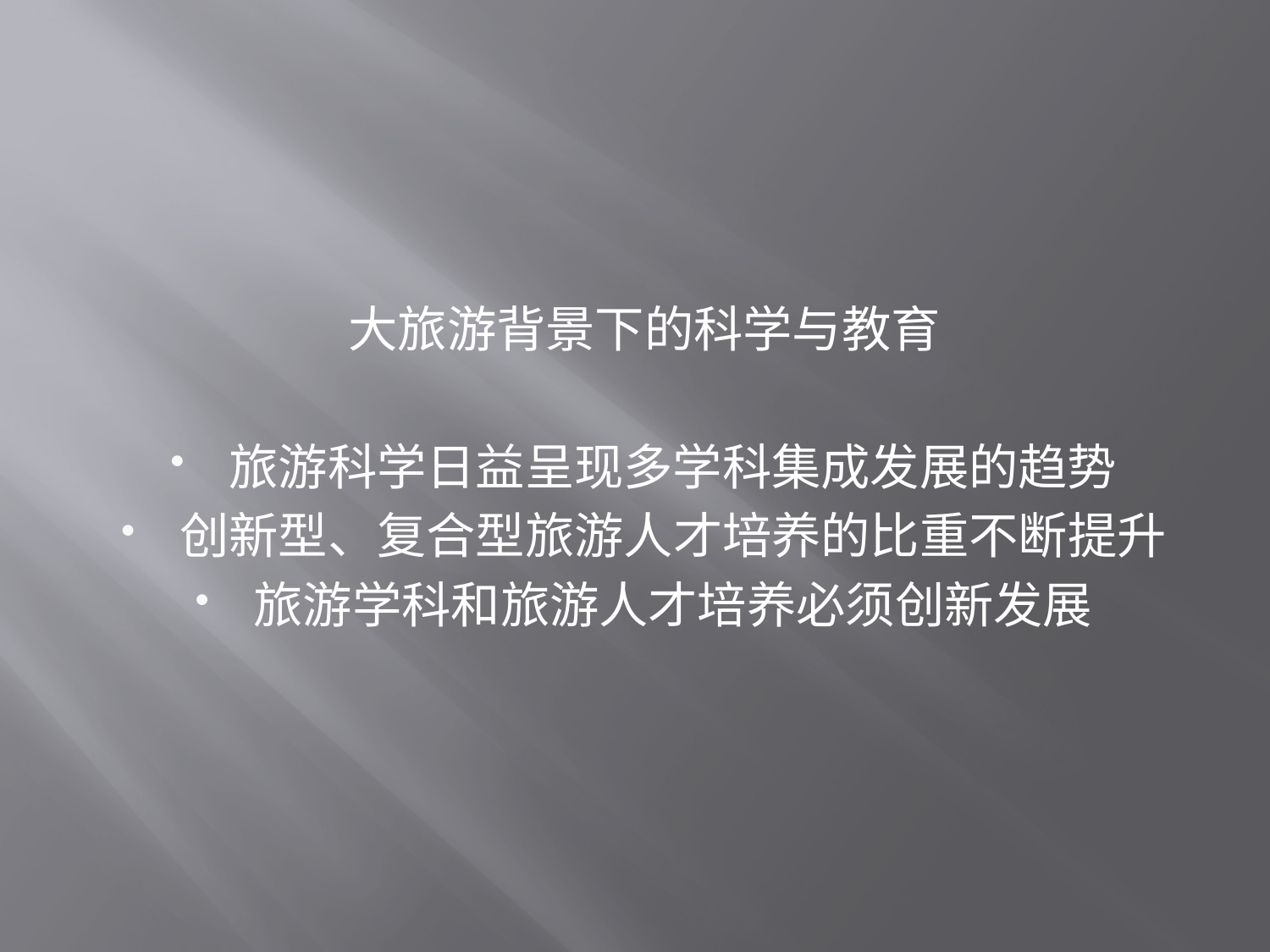

#

大旅游背景下的科学与教育

旅游科学日益呈现多学科集成发展的趋势
创新型、复合型旅游人才培养的比重不断提升
旅游学科和旅游人才培养必须创新发展